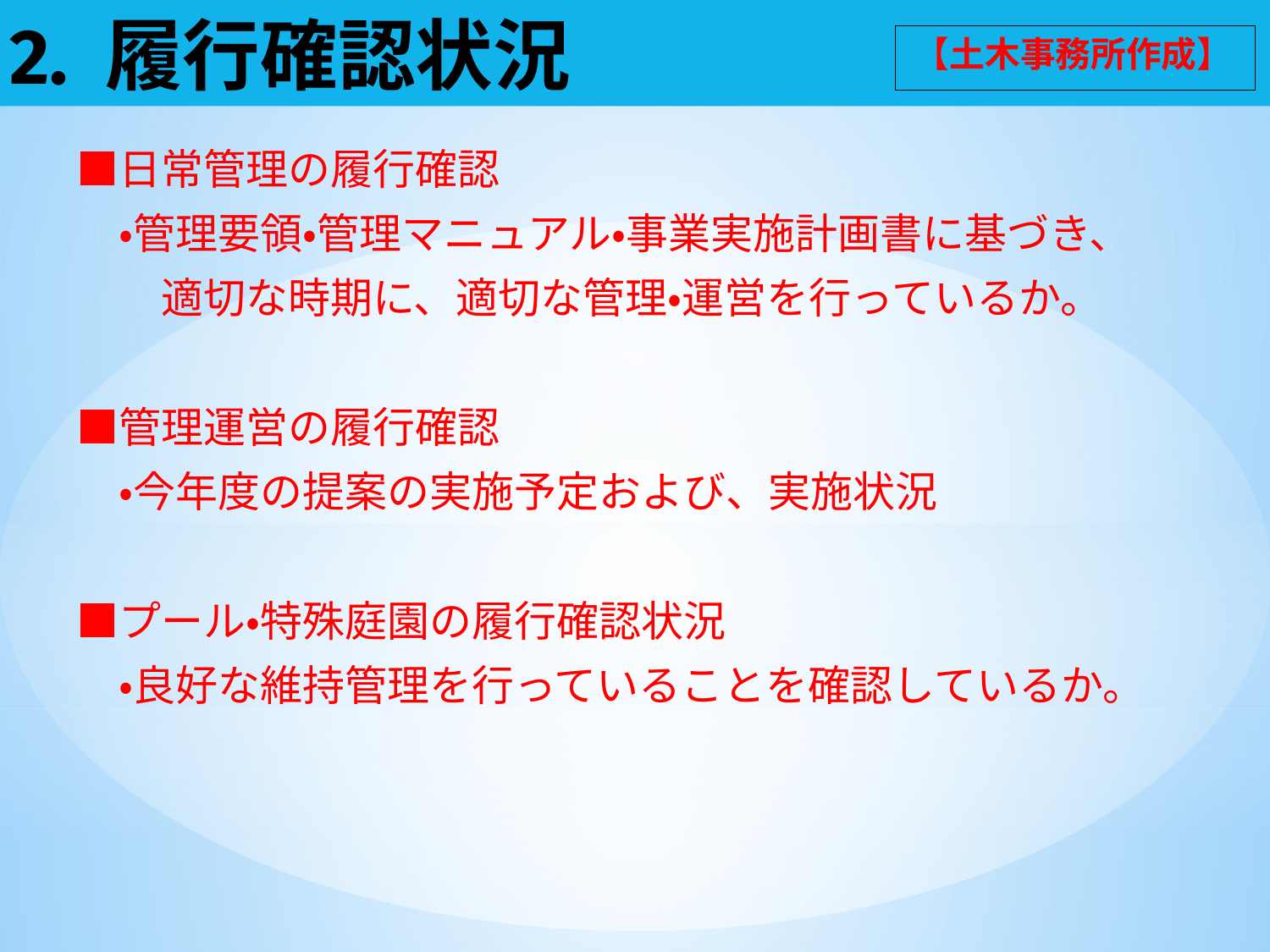

# 2. 履行確認状況
【土木事務所作成】
　■日常管理の履行確認
　　・管理要領・管理マニュアル・事業実施計画書に基づき、
　　　適切な時期に、適切な管理・運営を行っているか。

　■管理運営の履行確認
　　・今年度の提案の実施予定および、実施状況

　■プール・特殊庭園の履行確認状況
　　・良好な維持管理を行っていることを確認しているか。